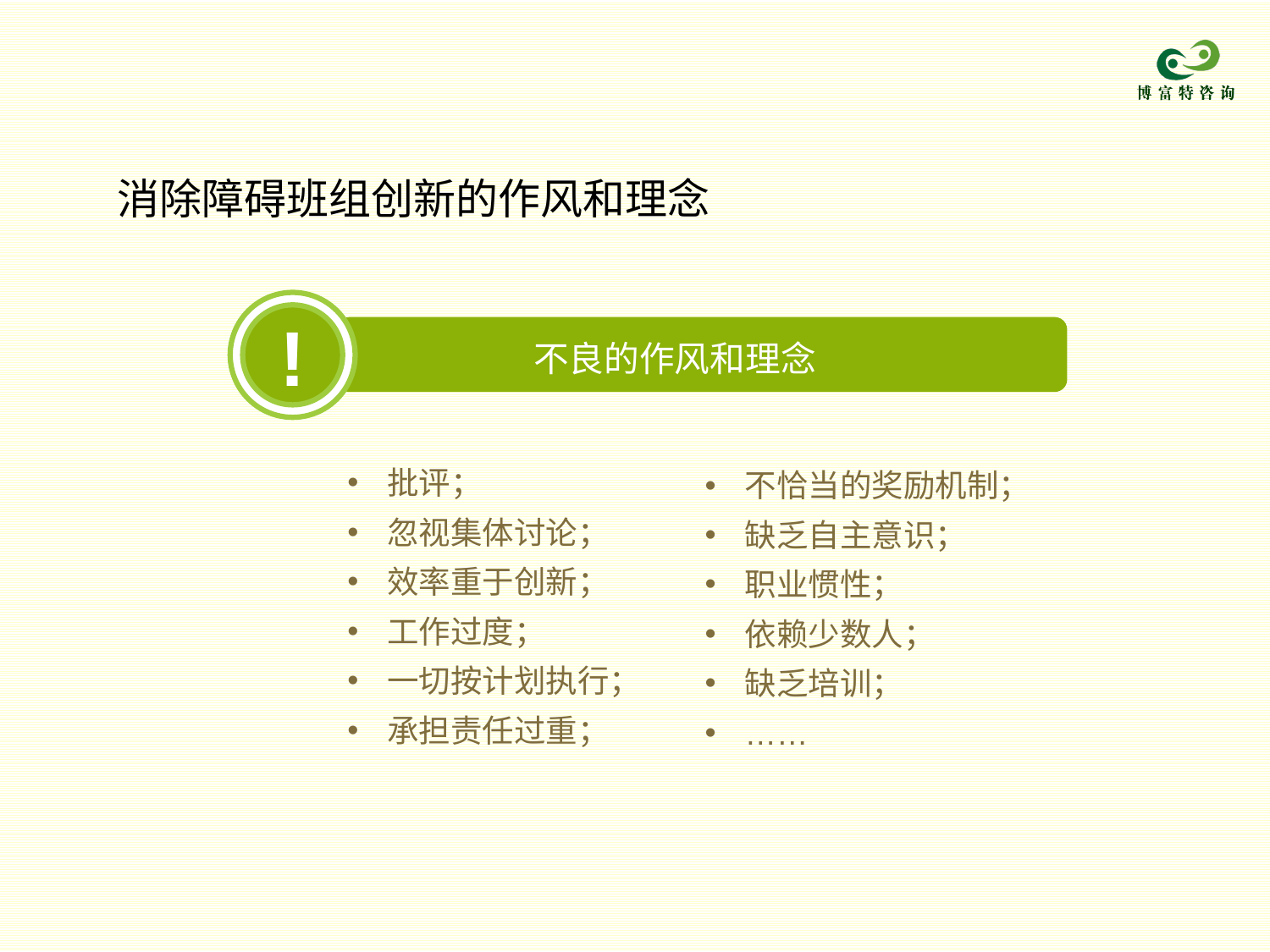

消除障碍班组创新的作风和理念

!

不良的作风和理念
批评；
忽视集体讨论；
效率重于创新；
工作过度；
一切按计划执行；
承担责任过重；
不恰当的奖励机制；
缺乏自主意识；
职业惯性；
依赖少数人；
缺乏培训；
……